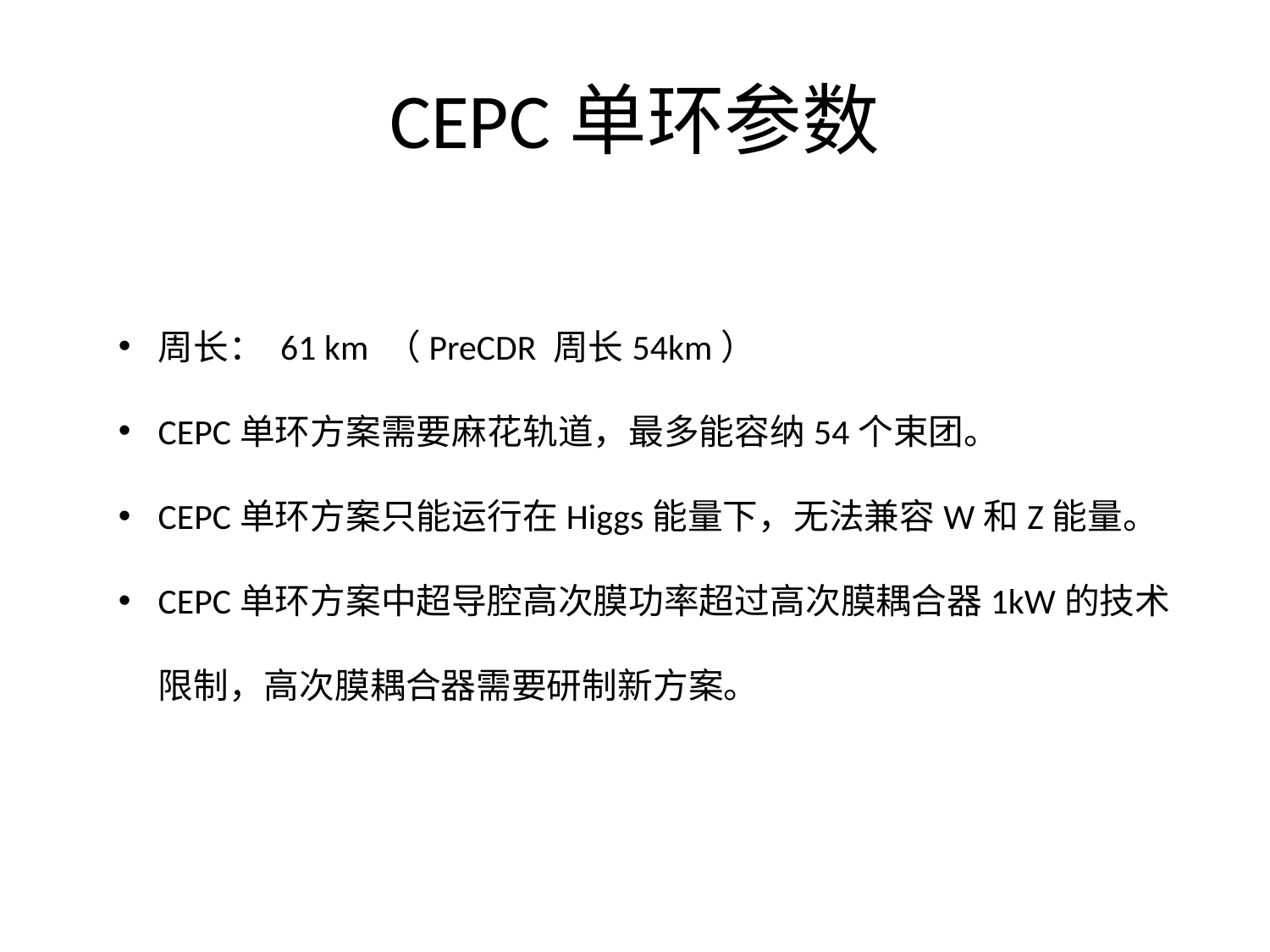

# CEPC单环参数
周长： 61 km （PreCDR 周长54km）
CEPC单环方案需要麻花轨道，最多能容纳54个束团。
CEPC单环方案只能运行在Higgs能量下，无法兼容W和Z能量。
CEPC单环方案中超导腔高次膜功率超过高次膜耦合器1kW的技术限制，高次膜耦合器需要研制新方案。